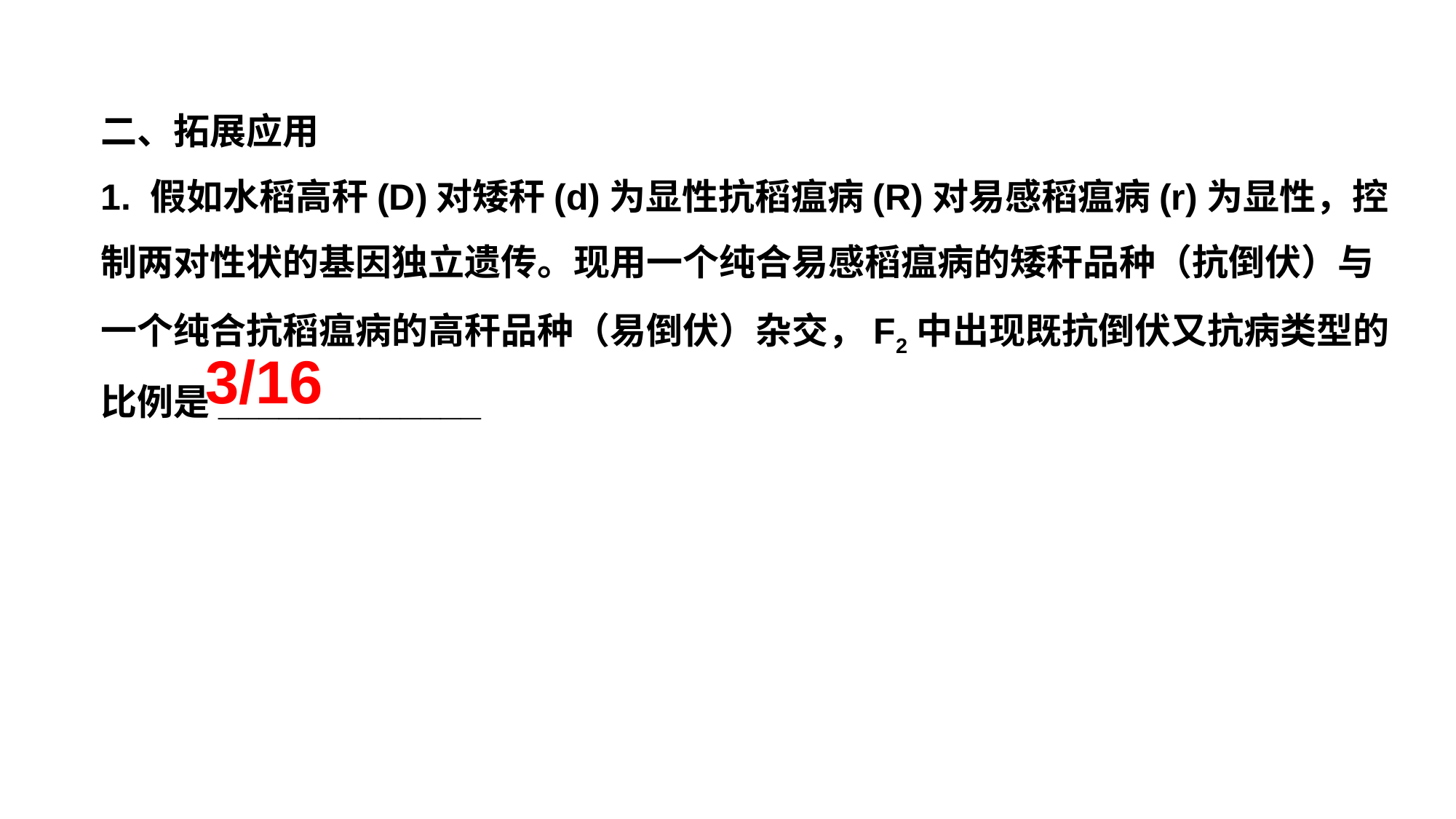

二、拓展应用
1. 假如水稻高秆(D)对矮秆(d)为显性抗稻瘟病(R)对易感稻瘟病(r)为显性，控制两对性状的基因独立遗传。现用一个纯合易感稻瘟病的矮秆品种（抗倒伏）与一个纯合抗稻瘟病的高秆品种（易倒伏）杂交，F2中出现既抗倒伏又抗病类型的比例是_____________
3/16